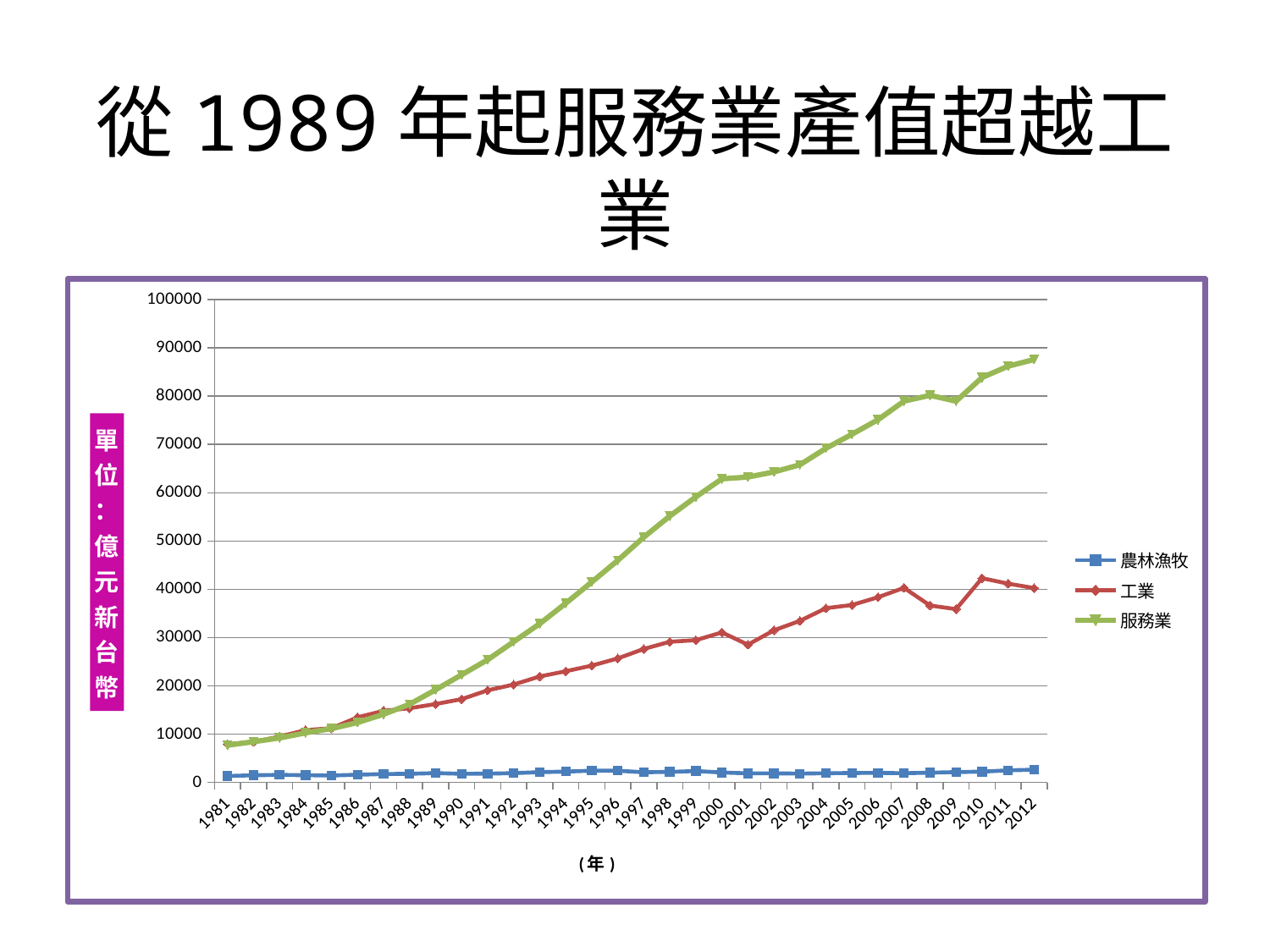

# 從1989年起服務業產值超越工業

### Chart

| Category | 農林漁牧 | 工業 | 服務業 |
|---|---|---|---|
| 1981 | 1327.0 | 7943.0 | 7704.0 |
| 1982 | 1496.0 | 8388.0 | 8442.0 |
| 1983 | 1568.0 | 9507.0 | 9208.0 |
| 1984 | 1508.0 | 10840.0 | 10265.0 |
| 1985 | 1446.0 | 11247.0 | 11150.0 |
| 1986 | 1597.0 | 13492.0 | 12413.0 |
| 1987 | 1735.0 | 14832.0 | 14117.0 |
| 1988 | 1788.0 | 15371.0 | 16206.0 |
| 1989 | 1934.0 | 16243.0 | 19210.0 |
| 1990 | 1795.0 | 17256.0 | 22311.0 |
| 1991 | 1825.0 | 19077.0 | 25420.0 |
| 1992 | 1929.0 | 20281.0 | 29159.0 |
| 1993 | 2142.0 | 21956.0 | 32876.0 |
| 1994 | 2258.0 | 23033.0 | 37110.0 |
| 1995 | 2435.0 | 24203.0 | 41526.0 |
| 1996 | 2423.0 | 25696.0 | 45993.0 |
| 1997 | 2107.0 | 27641.0 | 50809.0 |
| 1998 | 2191.0 | 29146.0 | 55175.0 |
| 1999 | 2367.0 | 29476.0 | 59149.0 |
| 2000 | 2054.0 | 31070.0 | 62877.0 |
| 2001 | 1886.0 | 28541.0 | 63258.0 |
| 2002 | 1884.0 | 31520.0 | 64318.0 |
| 2003 | 1836.0 | 33461.0 | 65810.0 |
| 2004 | 1907.0 | 36092.0 | 69210.0 |
| 2005 | 1958.0 | 36763.0 | 72122.0 |
| 2006 | 1976.0 | 38359.0 | 75137.0 |
| 2007 | 1916.0 | 40307.0 | 78982.0 |
| 2008 | 2018.0 | 36648.0 | 80185.0 |
| 2009 | 2152.0 | 35896.0 | 78970.0 |
| 2010 | 2245.0 | 42317.0 | 83883.0 |
| 2011 | 2506.0 | 41187.0 | 86226.0 |
| 2012 | 2647.0 | 40271.0 | 87608.0 |